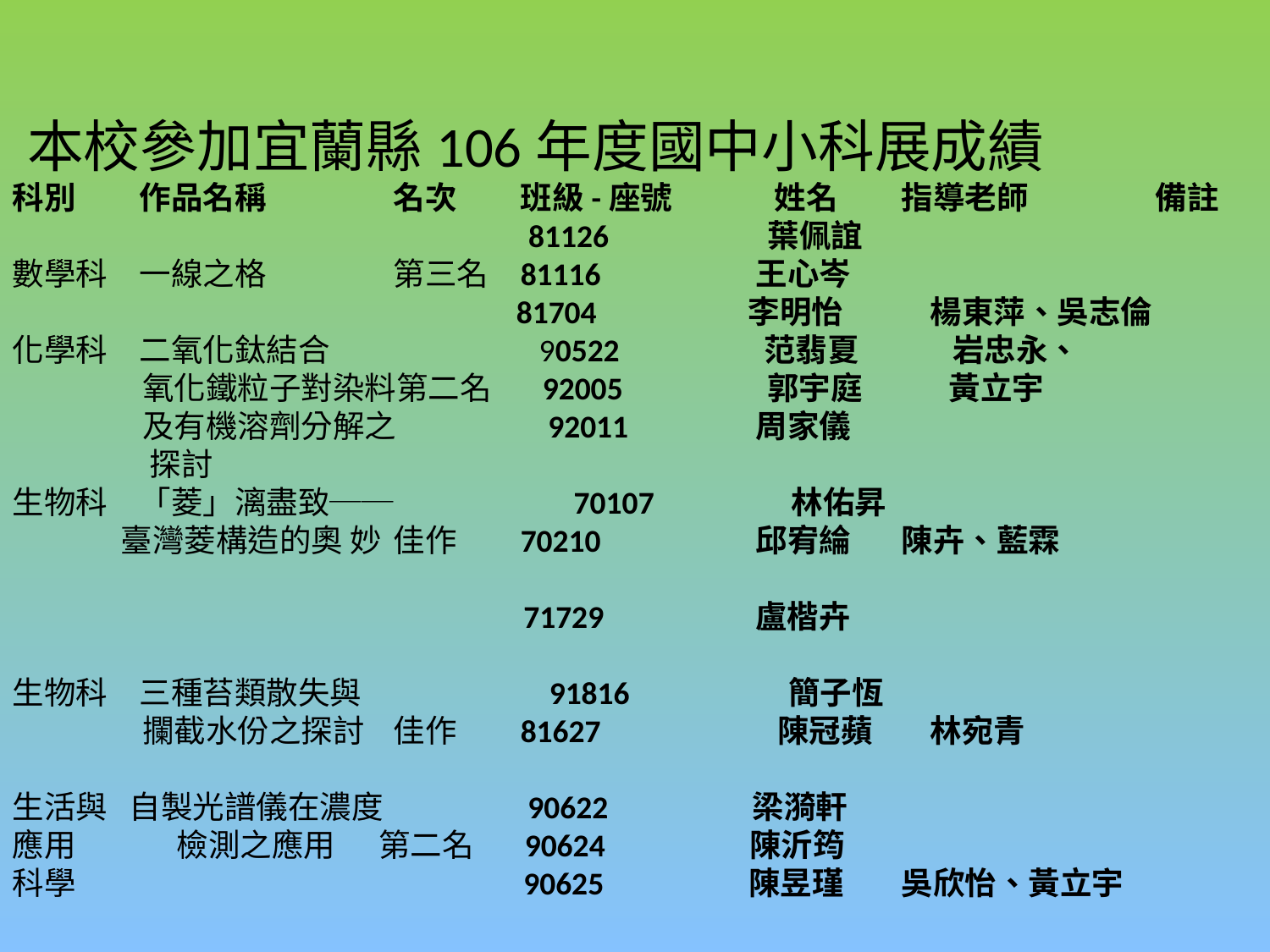

本校參加宜蘭縣106年度國中小科展成績
科別	作品名稱	名次	班級-座號	姓名	指導老師	備註	                                                     81126                     葉佩誼
數學科	一線之格	第三名	81116	              王心岑
                                                                      81704                    李明怡	    楊東萍、吳志倫
化學科	二氧化鈦結合                            90522                   范翡夏             岩忠永、
                 氧化鐵粒子對染料第二名      92005                   郭宇庭            黃立宇
                 及有機溶劑分解之                    92011	              周家儀
                  探討
生物科	「菱」漓盡致──                        70107                  林佑昇
              臺灣菱構造的奧 妙	佳作	70210	              邱宥綸	陳卉、藍霖
                                                                       71729                    盧楷卉

生物科	三種苔類散失與                         91816                     簡子恆
                 攔截水份之探討	佳作	81627	                 陳冠蘋	    林宛青

生活與   自製光譜儀在濃度                   90622                   梁漪軒
應用              檢測之應用      第二名      90624                   陳沂筠
科學			                 90625	             陳昱瑾	吳欣怡、黃立宇